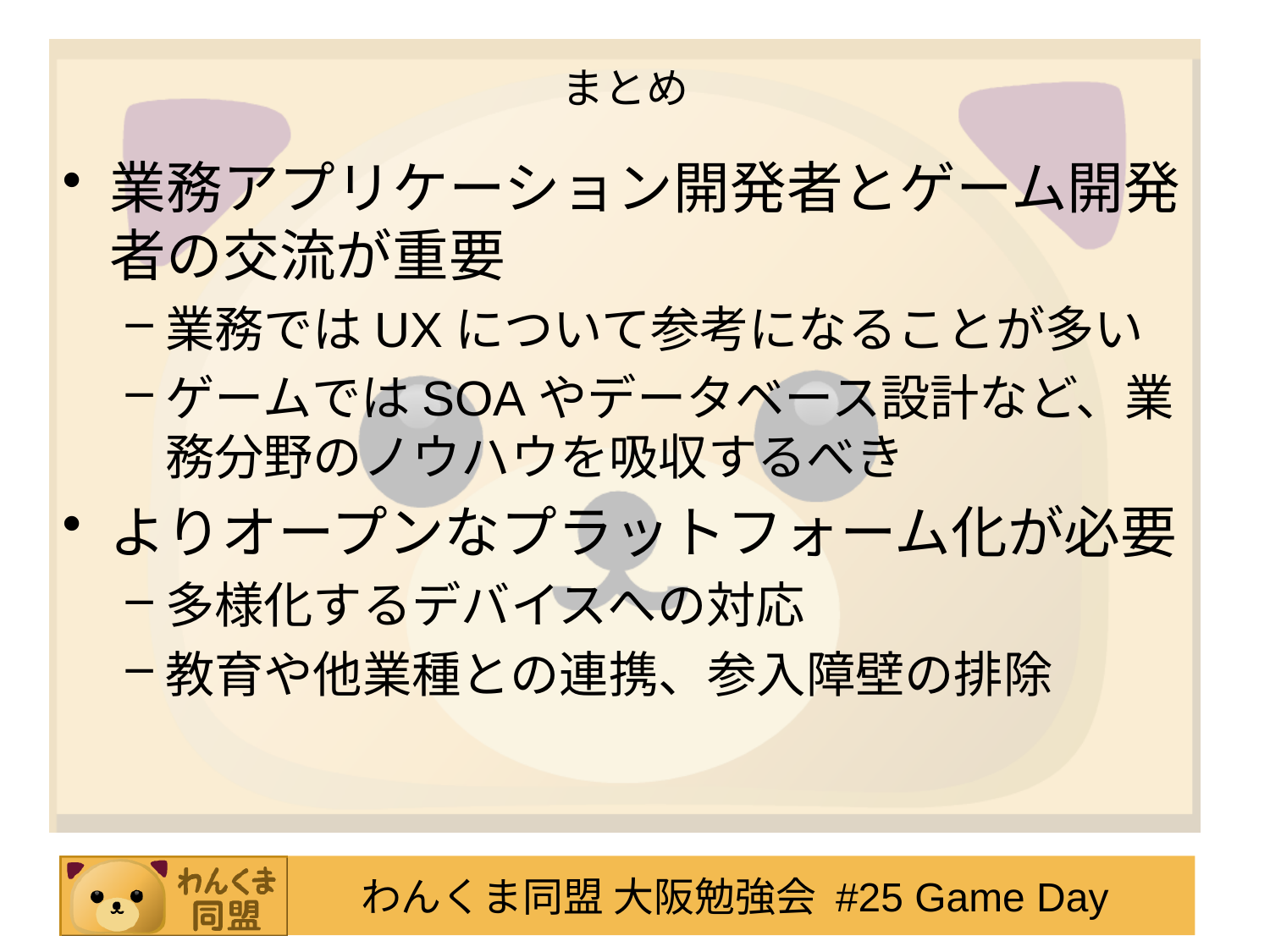

# まとめ
業務アプリケーション開発者とゲーム開発者の交流が重要
業務ではUXについて参考になることが多い
ゲームではSOAやデータベース設計など、業務分野のノウハウを吸収するべき
よりオープンなプラットフォーム化が必要
多様化するデバイスへの対応
教育や他業種との連携、参入障壁の排除